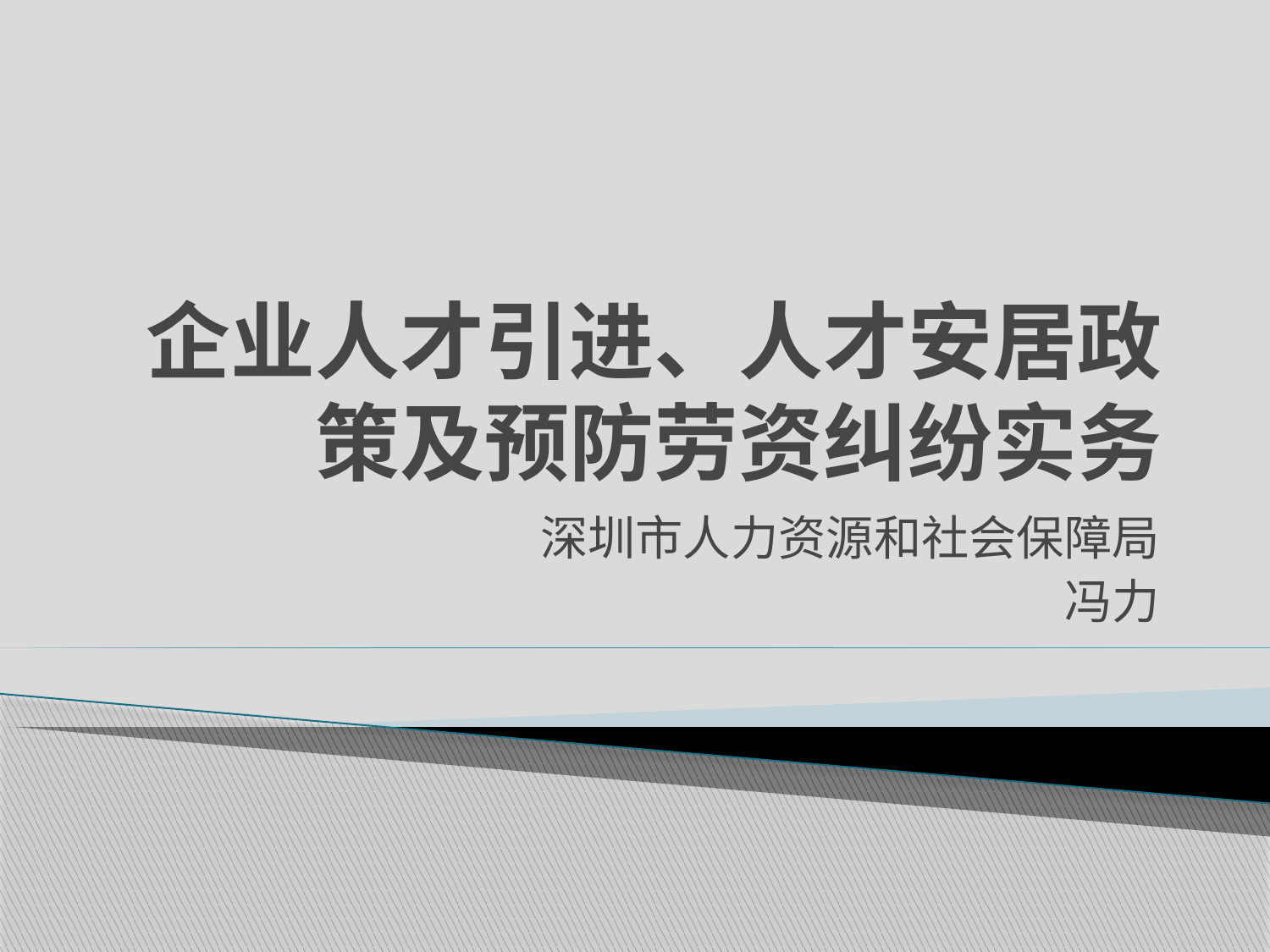

# 企业人才引进、人才安居政策及预防劳资纠纷实务
深圳市人力资源和社会保障局
冯力